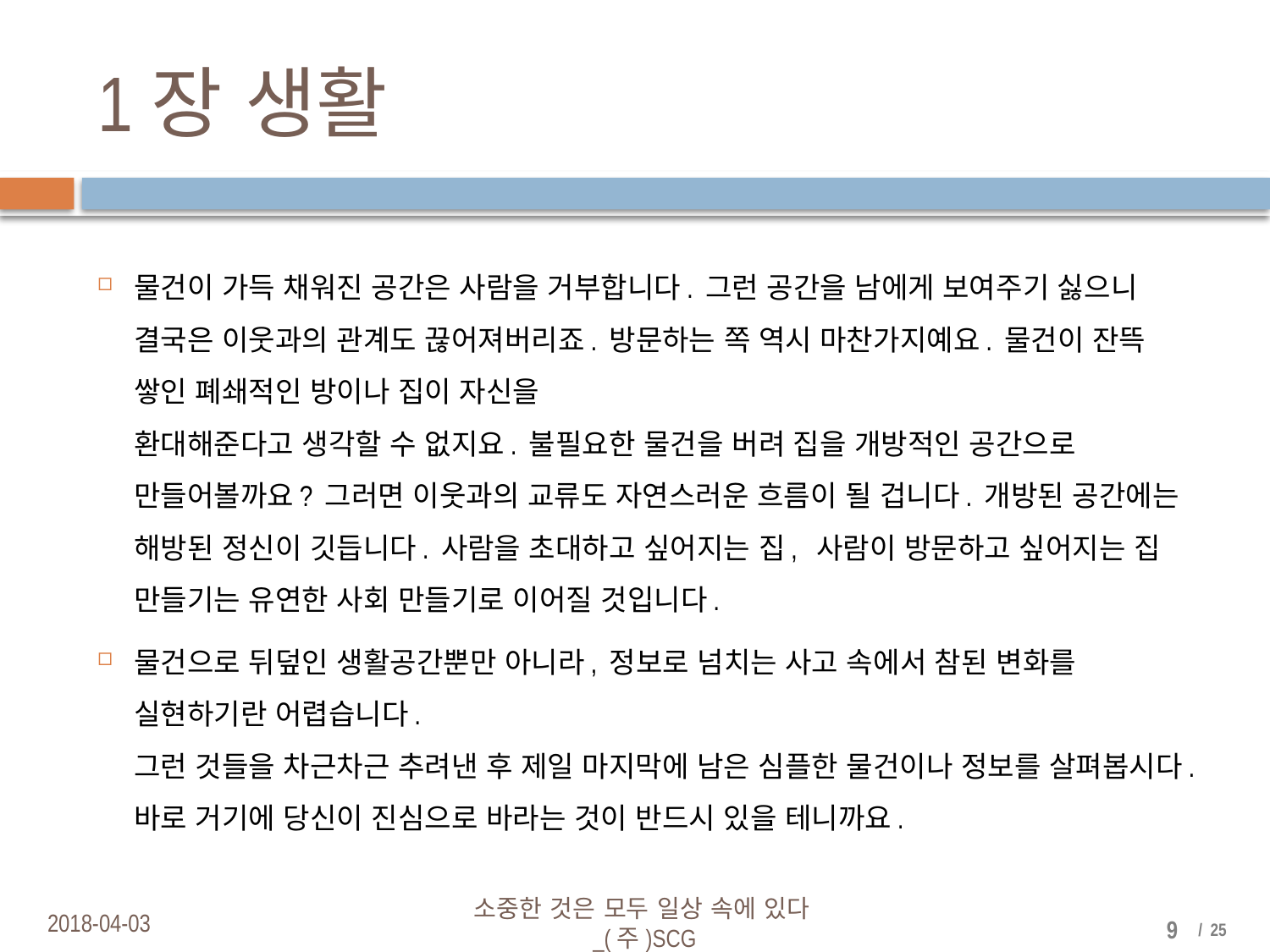

# 1장 생활
물건이 가득 채워진 공간은 사람을 거부합니다. 그런 공간을 남에게 보여주기 싫으니 결국은 이웃과의 관계도 끊어져버리죠. 방문하는 쪽 역시 마찬가지예요. 물건이 잔뜩 쌓인 폐쇄적인 방이나 집이 자신을
환대해준다고 생각할 수 없지요. 불필요한 물건을 버려 집을 개방적인 공간으로 만들어볼까요? 그러면 이웃과의 교류도 자연스러운 흐름이 될 겁니다. 개방된 공간에는 해방된 정신이 깃듭니다. 사람을 초대하고 싶어지는 집,  사람이 방문하고 싶어지는 집 만들기는 유연한 사회 만들기로 이어질 것입니다.
물건으로 뒤덮인 생활공간뿐만 아니라, 정보로 넘치는 사고 속에서 참된 변화를 실현하기란 어렵습니다.
그런 것들을 차근차근 추려낸 후 제일 마지막에 남은 심플한 물건이나 정보를 살펴봅시다.
바로 거기에 당신이 진심으로 바라는 것이 반드시 있을 테니까요.
2018-04-03
소중한 것은 모두 일상 속에 있다_(주)SCG
9